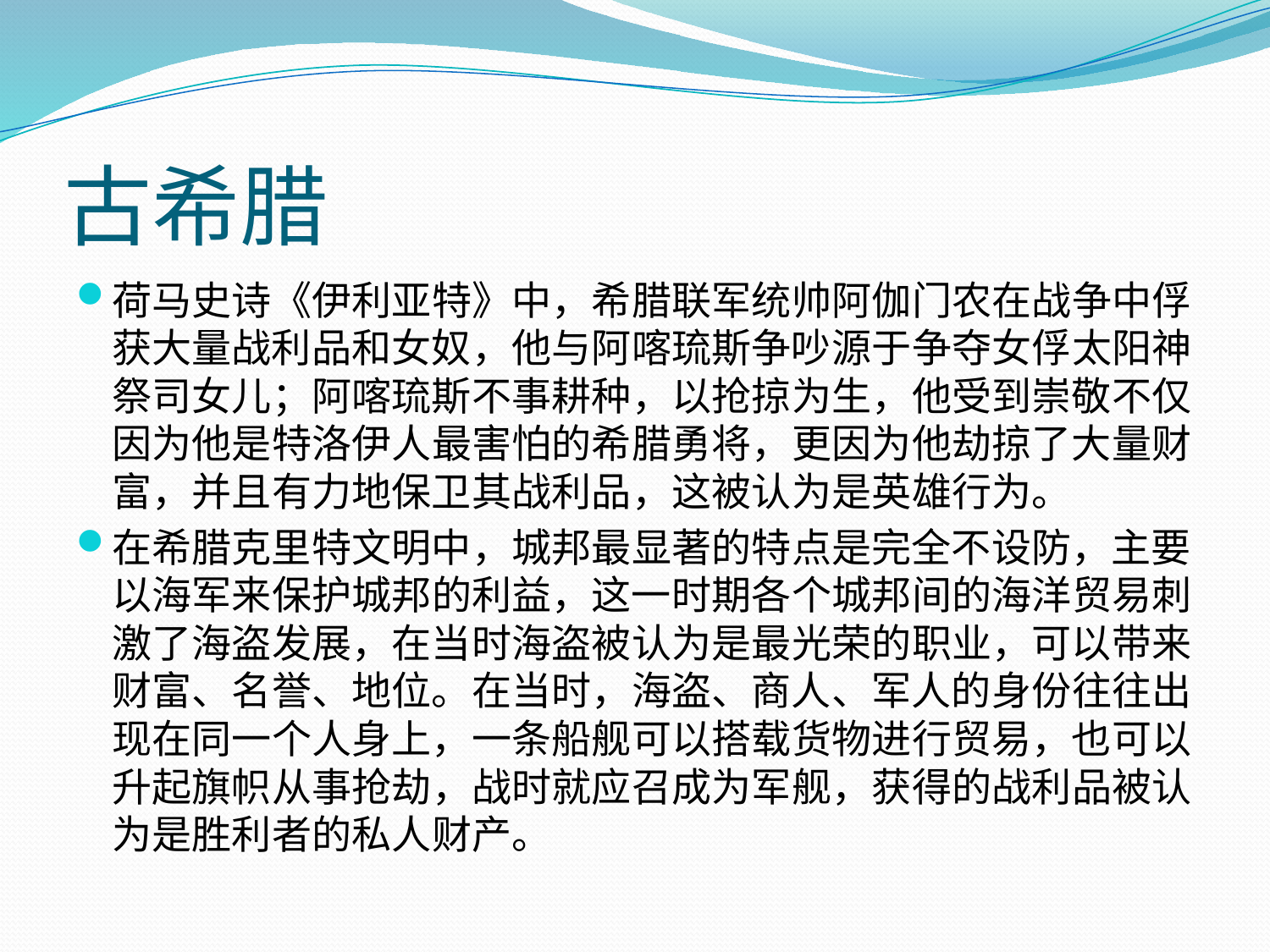

# 古希腊
荷马史诗《伊利亚特》中，希腊联军统帅阿伽门农在战争中俘获大量战利品和女奴，他与阿喀琉斯争吵源于争夺女俘太阳神祭司女儿；阿喀琉斯不事耕种，以抢掠为生，他受到崇敬不仅因为他是特洛伊人最害怕的希腊勇将，更因为他劫掠了大量财富，并且有力地保卫其战利品，这被认为是英雄行为。
在希腊克里特文明中，城邦最显著的特点是完全不设防，主要以海军来保护城邦的利益，这一时期各个城邦间的海洋贸易刺激了海盗发展，在当时海盗被认为是最光荣的职业，可以带来财富、名誉、地位。在当时，海盗、商人、军人的身份往往出现在同一个人身上，一条船舰可以搭载货物进行贸易，也可以升起旗帜从事抢劫，战时就应召成为军舰，获得的战利品被认为是胜利者的私人财产。